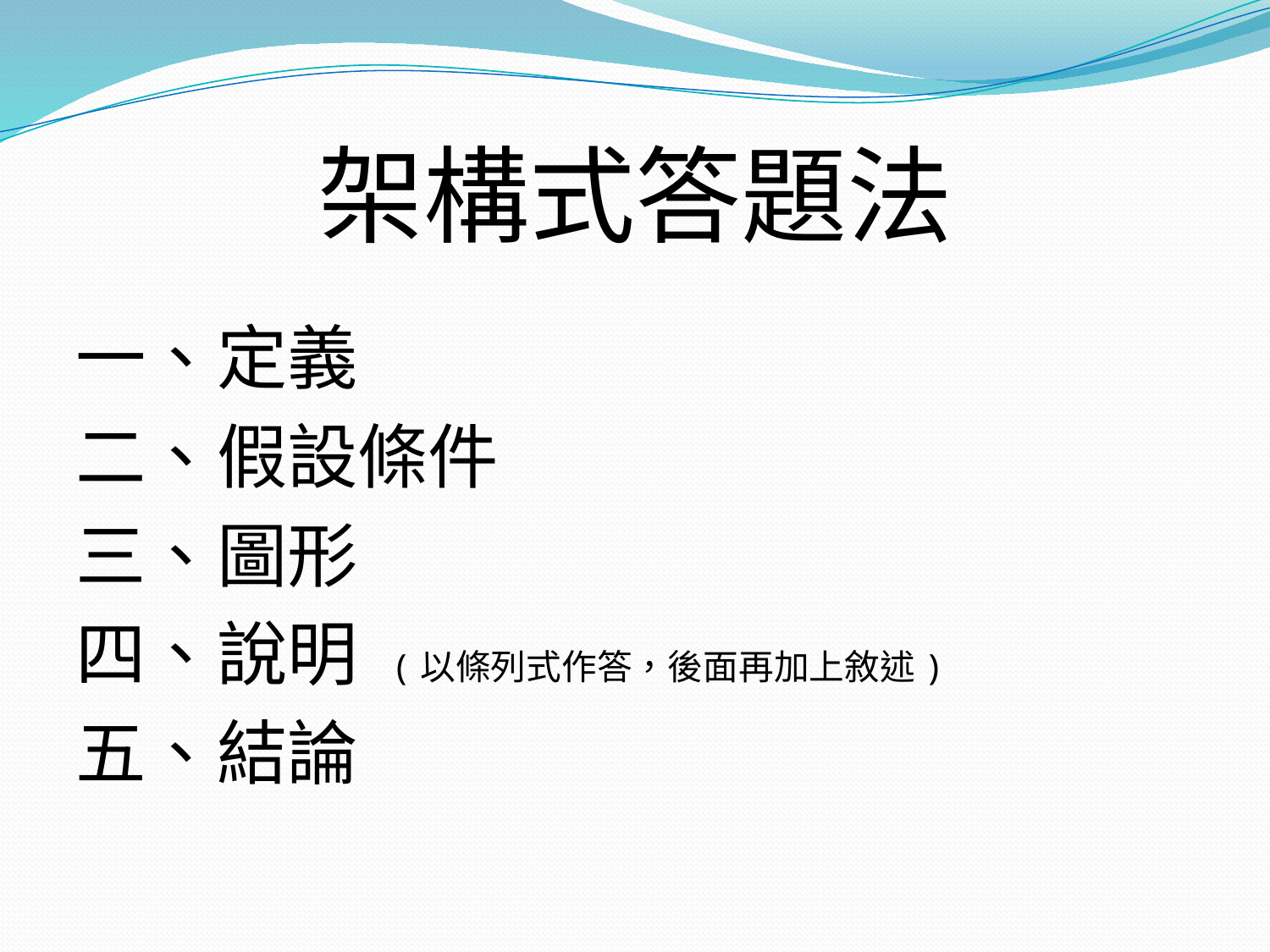

# 架構式答題法
一、定義
二、假設條件
三、圖形
四、說明 (以條列式作答，後面再加上敘述)
五、結論